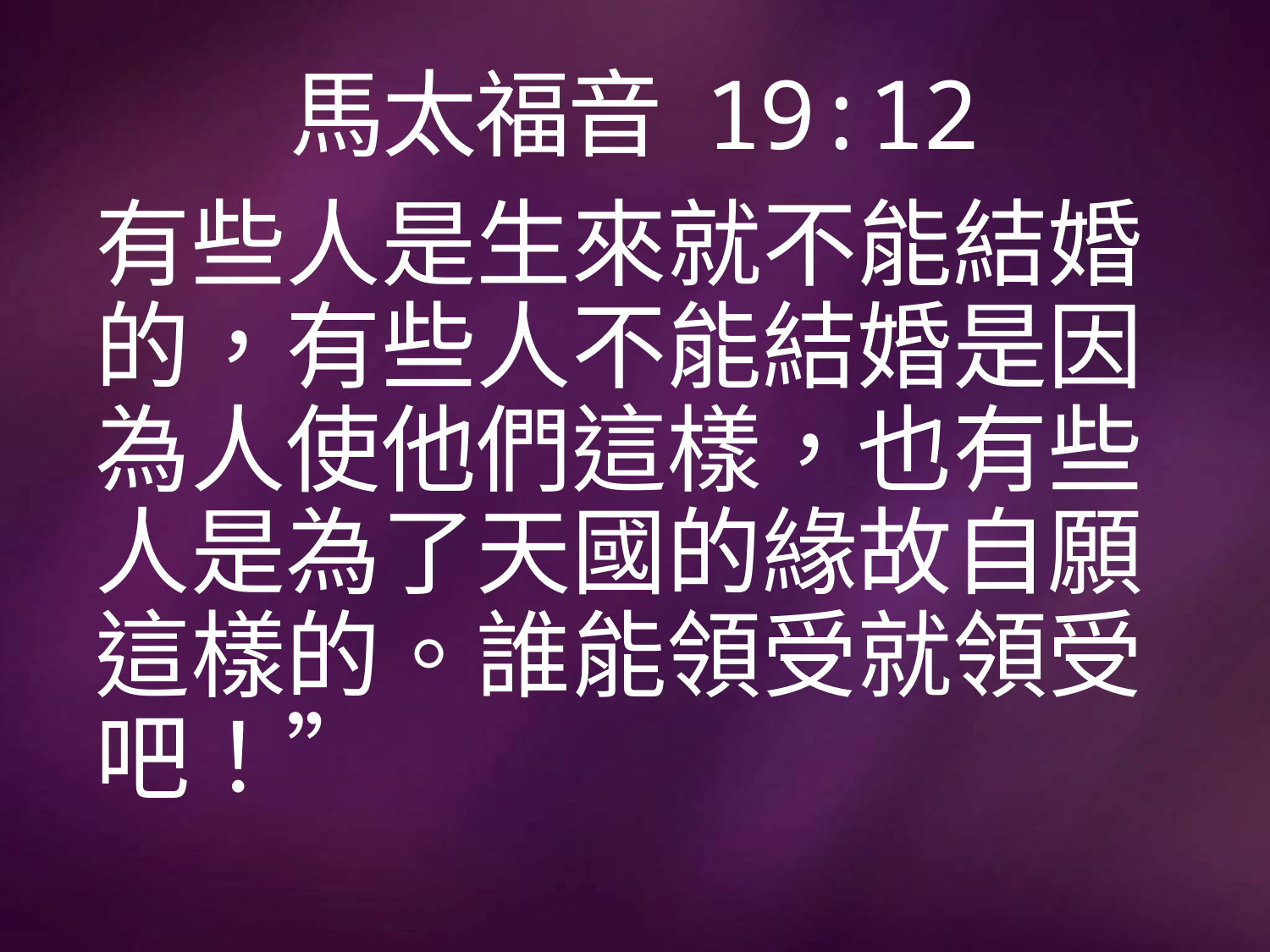

# 馬太福音 19:12
有些人是生來就不能結婚的，有些人不能結婚是因為人使他們這樣，也有些人是為了天國的緣故自願這樣的。誰能領受就領受吧！”